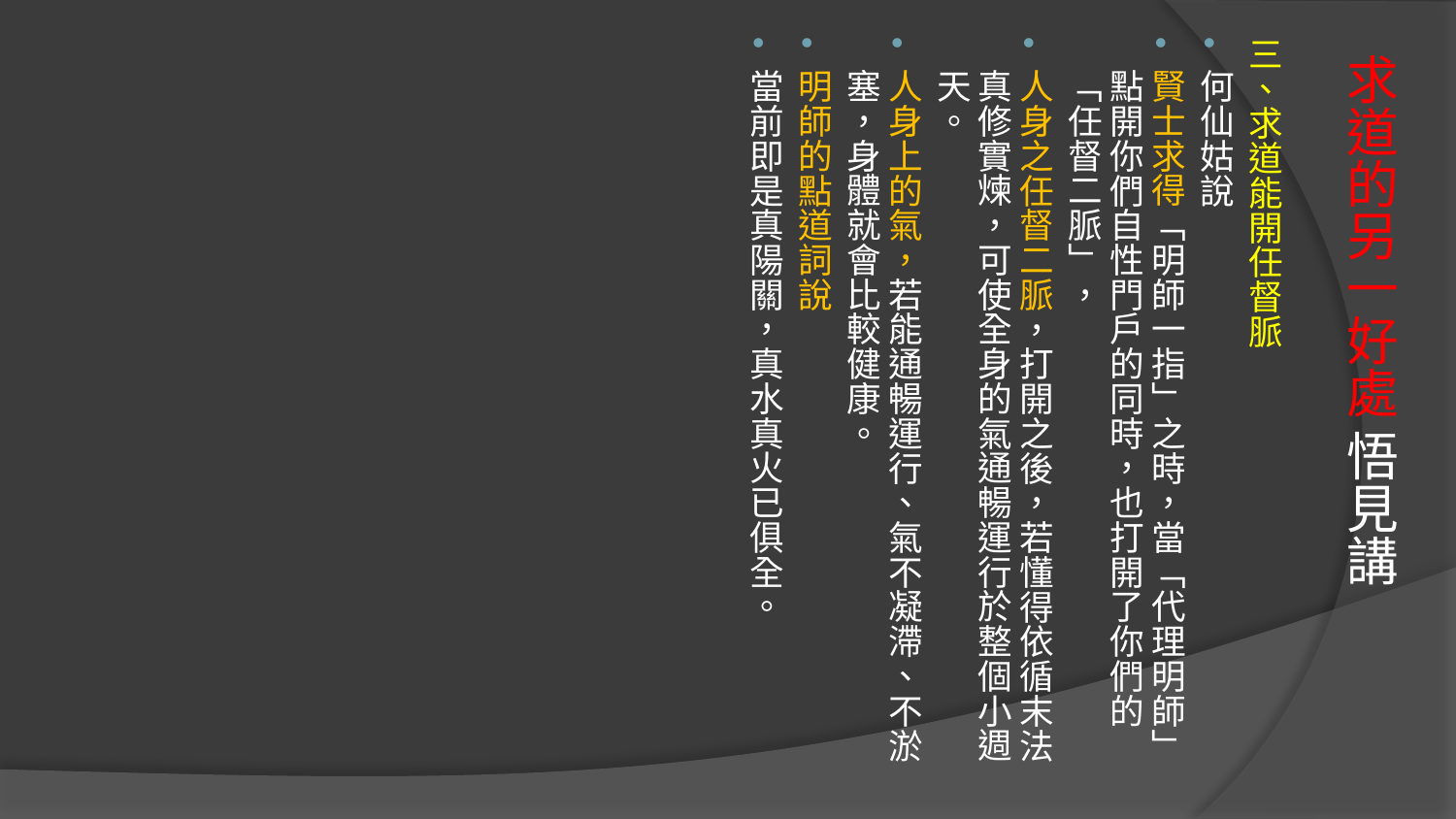

三、求道能開任督脈
何仙姑說
賢士求得「明師一指」之時，當「代理明師」點開你們自性門戶的同時，也打開了你們的「任督二脈」，
人身之任督二脈，打開之後，若懂得依循末法真修實煉，可使全身的氣通暢運行於整個小週天。
人身上的氣，若能通暢運行、氣不凝滯、不淤塞，身體就會比較健康。
明師的點道詞說
當前即是真陽關，真水真火已俱全。

# 求道的另一好處 悟見講